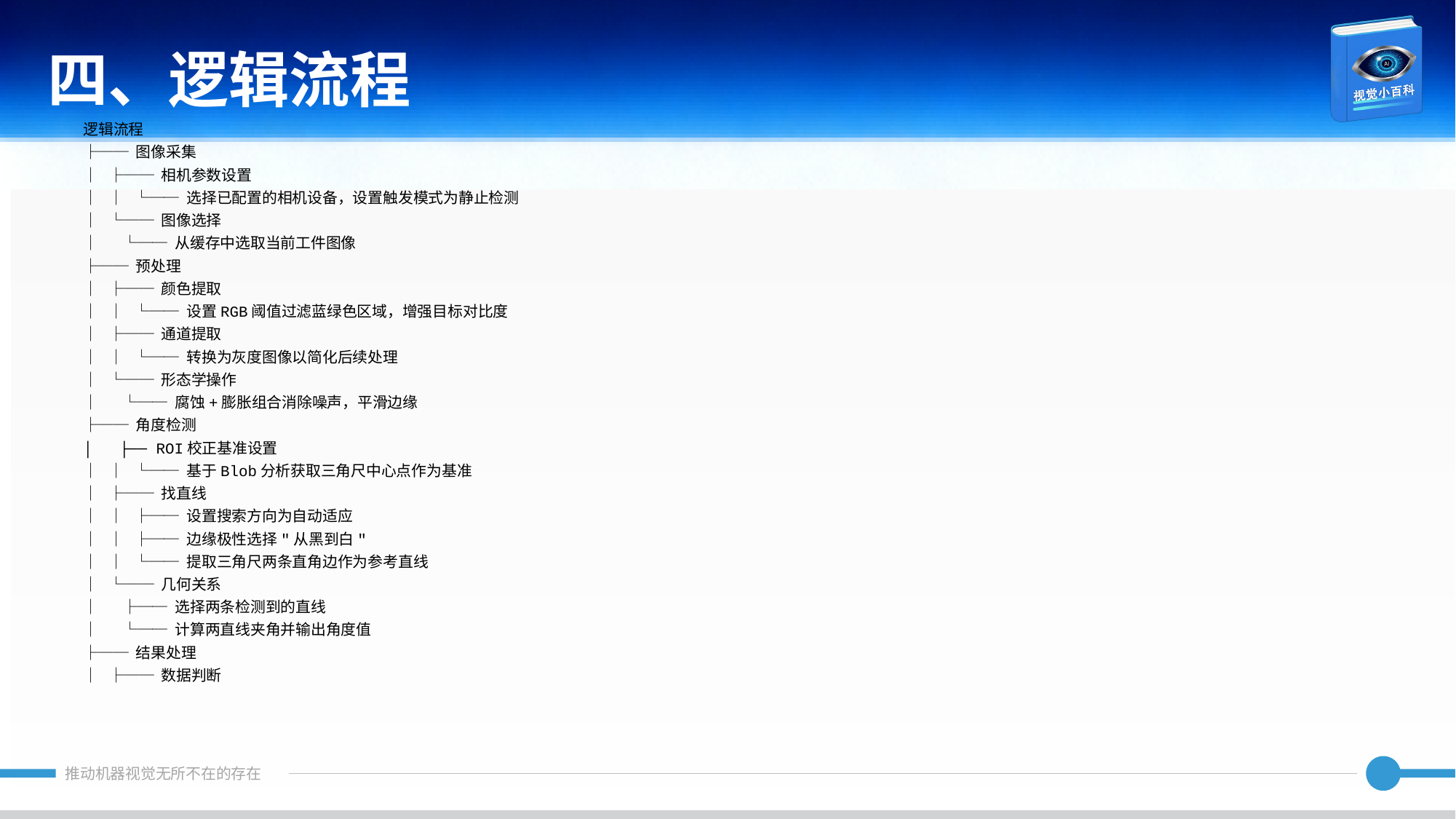

四、逻辑流程

逻辑流程
├── 图像采集
│   ├── 相机参数设置
│   │   └── 选择已配置的相机设备，设置触发模式为静止检测
│   └── 图像选择
│       └── 从缓存中选取当前工件图像
├── 预处理
│   ├── 颜色提取
│   │   └── 设置RGB阈值过滤蓝绿色区域，增强目标对比度
│   ├── 通道提取
│   │   └── 转换为灰度图像以简化后续处理
│   └── 形态学操作
│       └── 腐蚀+膨胀组合消除噪声，平滑边缘
├── 角度检测
│   ├── ROI校正基准设置
│   │   └── 基于Blob分析获取三角尺中心点作为基准
│   ├── 找直线
│   │   ├── 设置搜索方向为自动适应
│   │   ├── 边缘极性选择"从黑到白"
│   │   └── 提取三角尺两条直角边作为参考直线
│   └── 几何关系
│       ├── 选择两条检测到的直线
│       └── 计算两直线夹角并输出角度值
├── 结果处理
│   ├── 数据判断
8